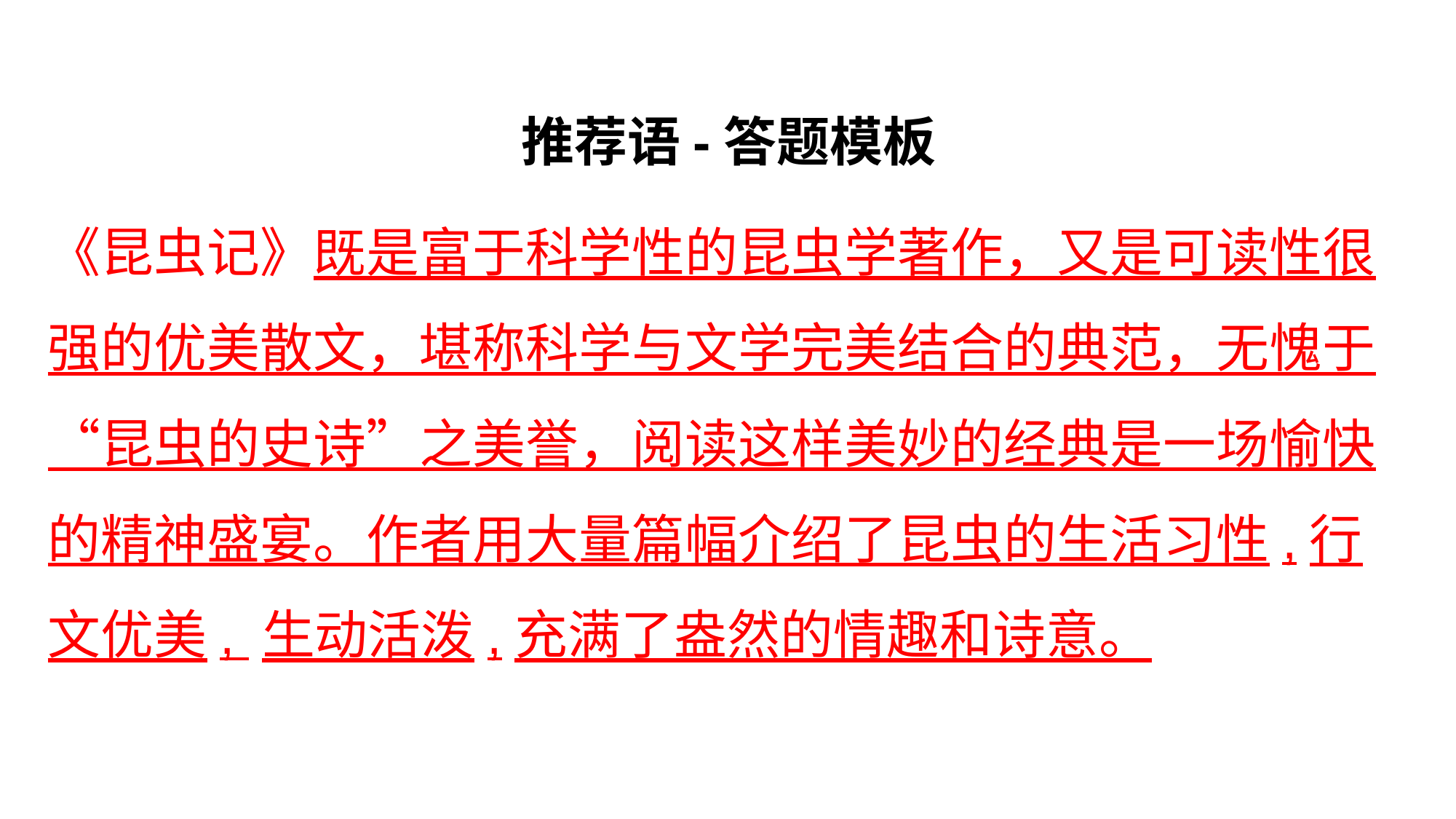

推荐语-答题模板
《昆虫记》既是富于科学性的昆虫学著作，又是可读性很强的优美散文，堪称科学与文学完美结合的典范，无愧于“昆虫的史诗”之美誉，阅读这样美妙的经典是一场愉快的精神盛宴。作者用大量篇幅介绍了昆虫的生活习性,行文优美, 生动活泼,充满了盎然的情趣和诗意。